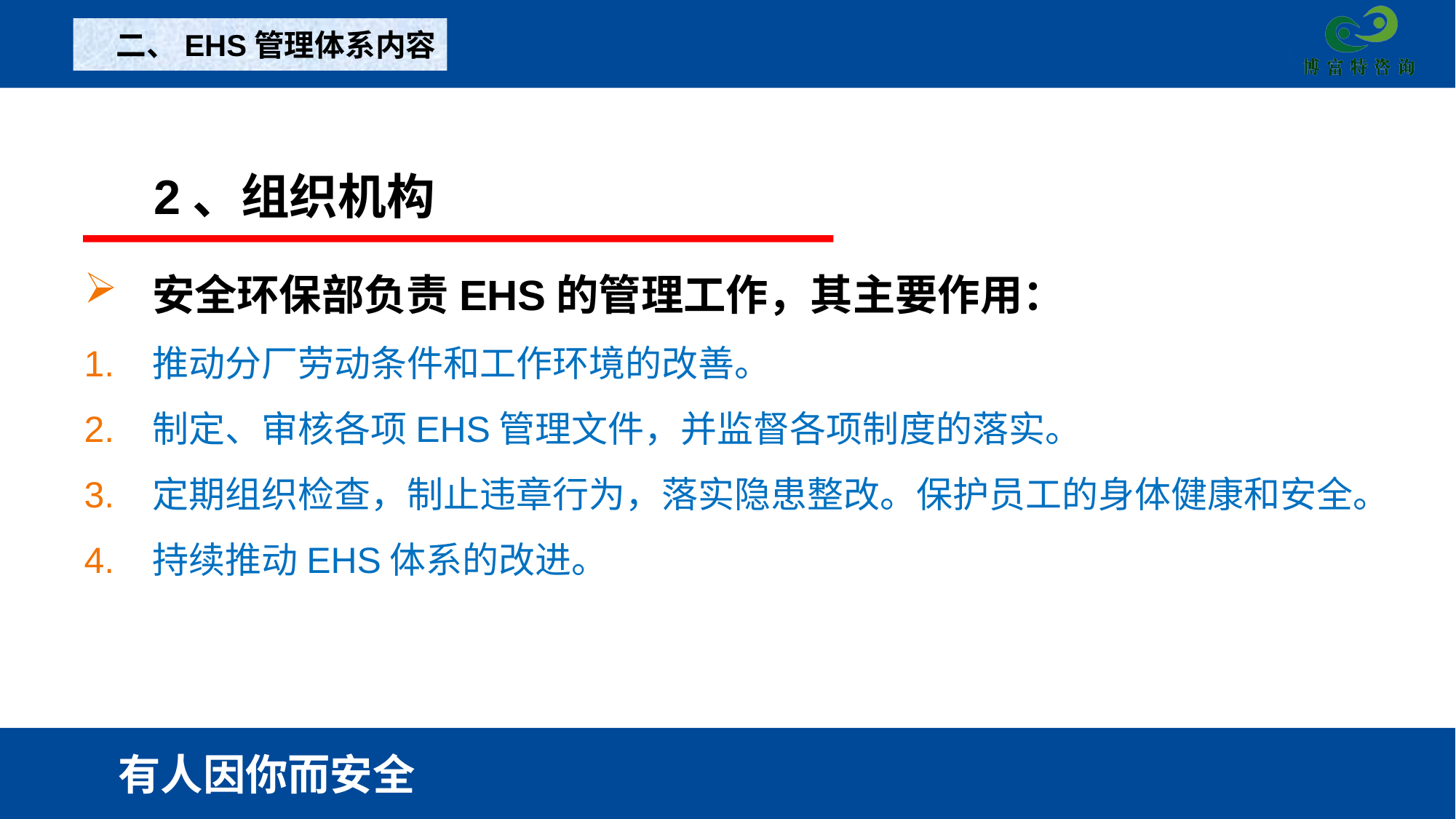

二、EHS管理体系内容
2、组织机构

安全环保部负责EHS的管理工作，其主要作用：
推动分厂劳动条件和工作环境的改善。
制定、审核各项EHS管理文件，并监督各项制度的落实。
定期组织检查，制止违章行为，落实隐患整改。保护员工的身体健康和安全。
持续推动EHS体系的改进。